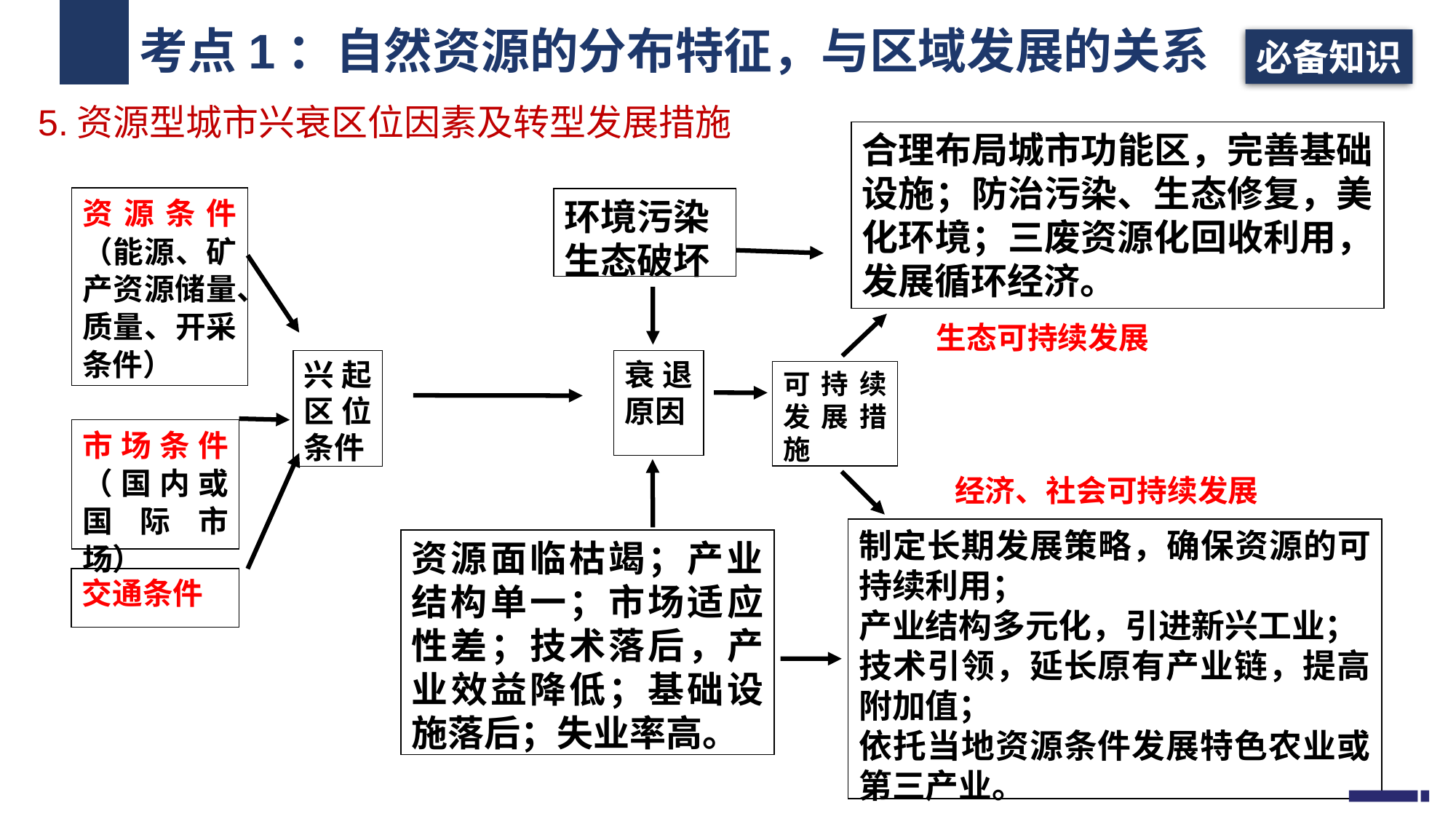

考点1：自然资源的分布特征，与区域发展的关系
必备知识
5.资源型城市兴衰区位因素及转型发展措施
合理布局城市功能区，完善基础设施；防治污染、生态修复，美化环境；三废资源化回收利用，发展循环经济。
资源条件（能源、矿产资源储量、质量、开采条件）
环境污染
生态破坏

生态可持续发展
兴起区位条件
衰退原因
可持续发展措施

市场条件（国内或国际市场）

经济、社会可持续发展

制定长期发展策略，确保资源的可持续利用；
产业结构多元化，引进新兴工业；
技术引领，延长原有产业链，提高附加值；
依托当地资源条件发展特色农业或第三产业。

资源面临枯竭；产业结构单一；市场适应性差；技术落后，产业效益降低；基础设施落后；失业率高。
交通条件